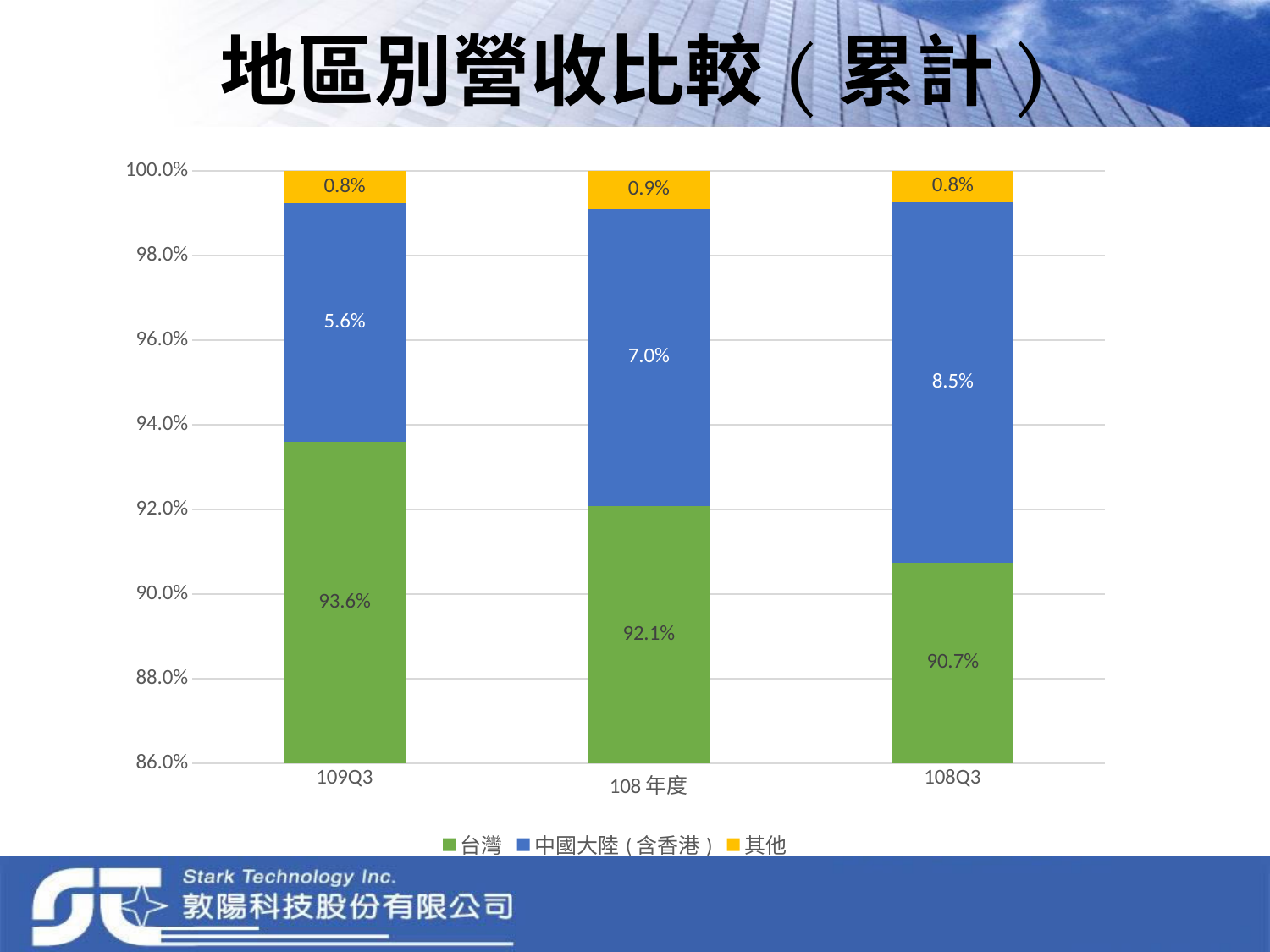

# 地區別營收比較(累計)

### Chart

| Category | 台灣 | 中國大陸(含香港) | 其他 |
|---|---|---|---|
| 109Q3 | 0.936050522665545 | 0.05641109976449328 | 0.00753837756996167 |
| 108年度 | 0.920777838601909 | 0.07032555618072604 | 0.008896605217365006 |
| 108Q3 | 0.9074011087385987 | 0.08521287367824552 | 0.007386017583155792 |